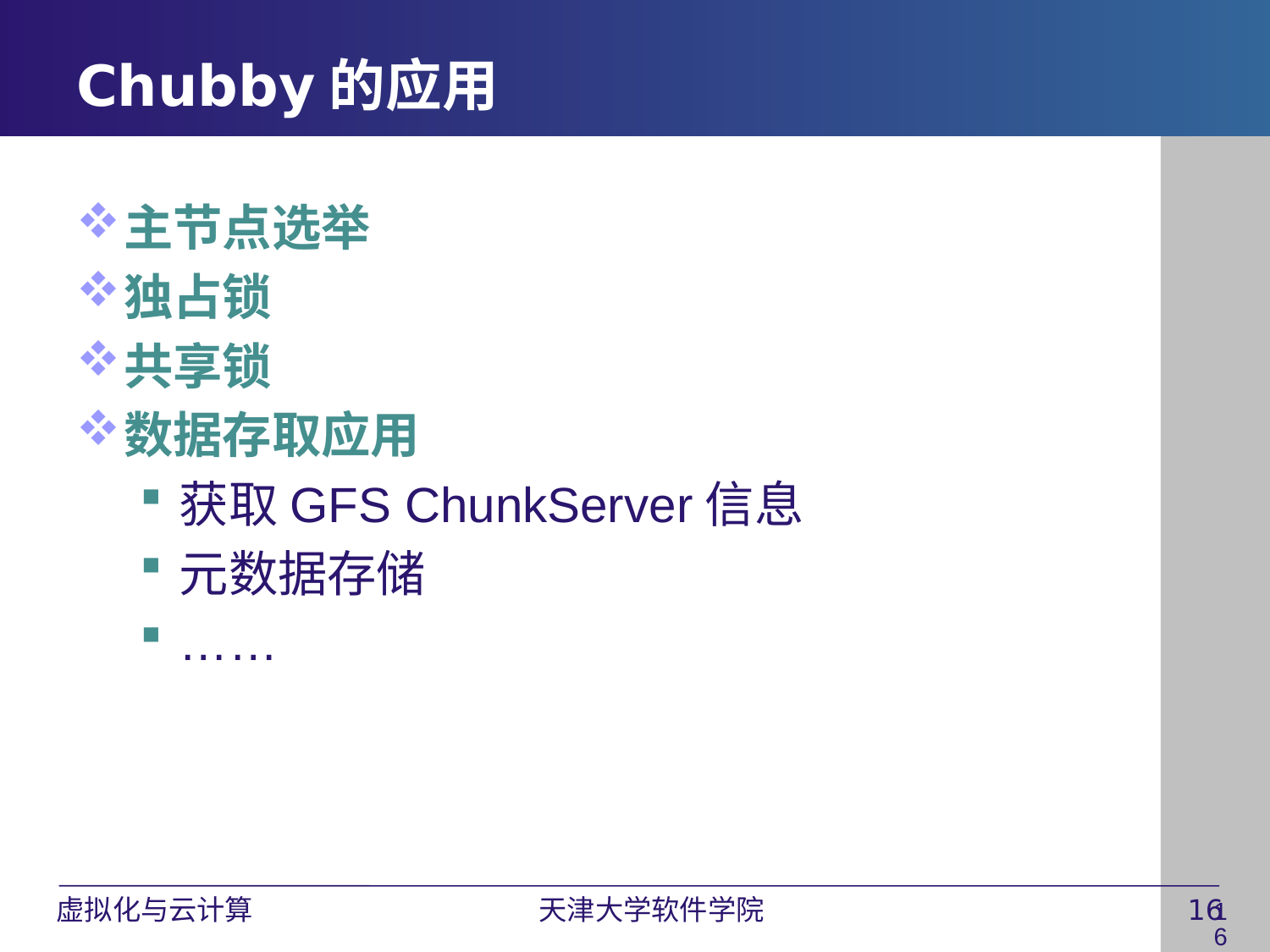

# Chubby的应用
主节点选举
独占锁
共享锁
数据存取应用
获取GFS ChunkServer信息
元数据存储
……
16